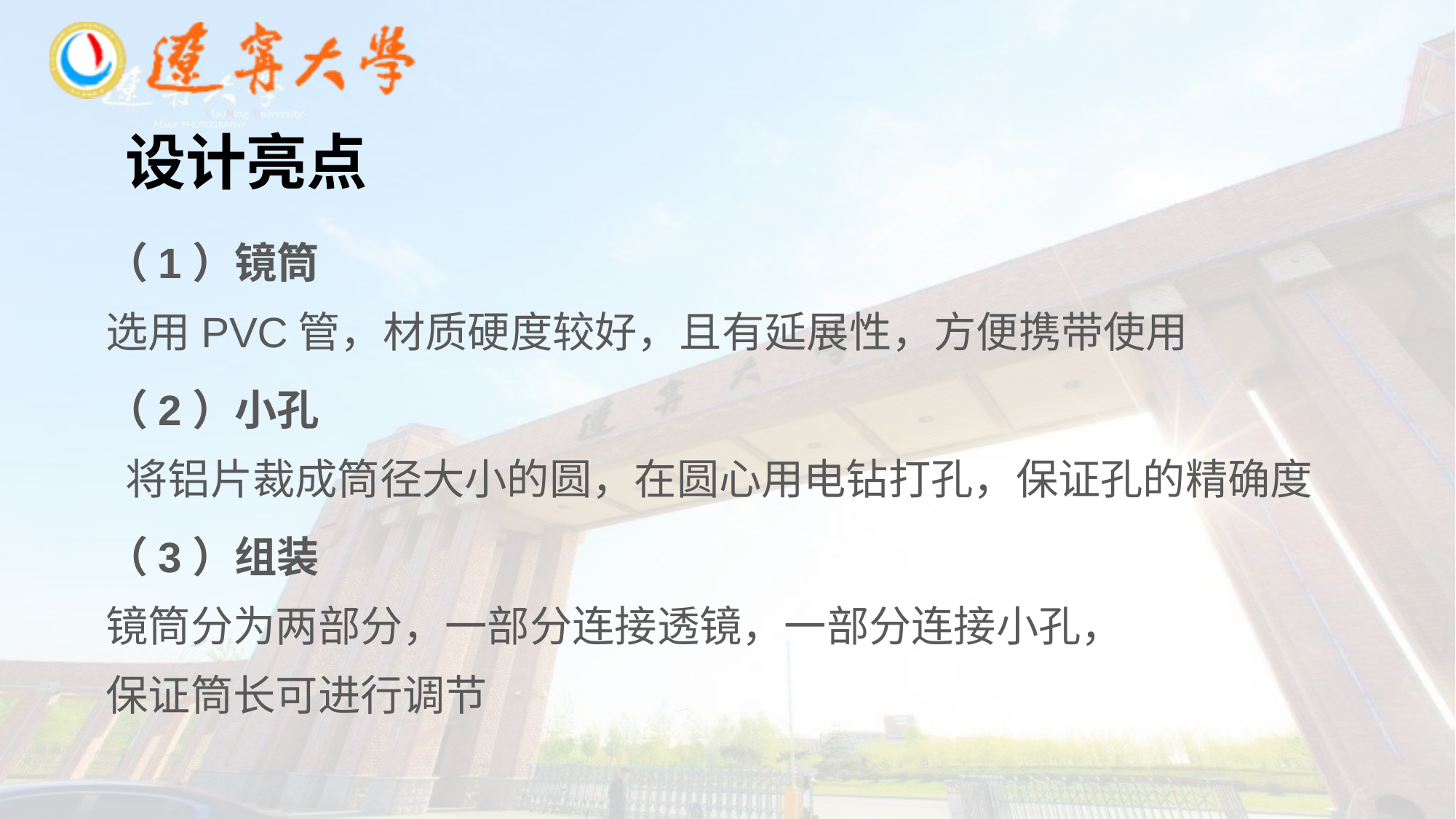

设计亮点
（1）镜筒
选用PVC管，材质硬度较好，且有延展性，方便携带使用
（2）小孔
 将铝片裁成筒径大小的圆，在圆心用电钻打孔，保证孔的精确度
（3）组装
镜筒分为两部分，一部分连接透镜，一部分连接小孔，
保证筒长可进行调节